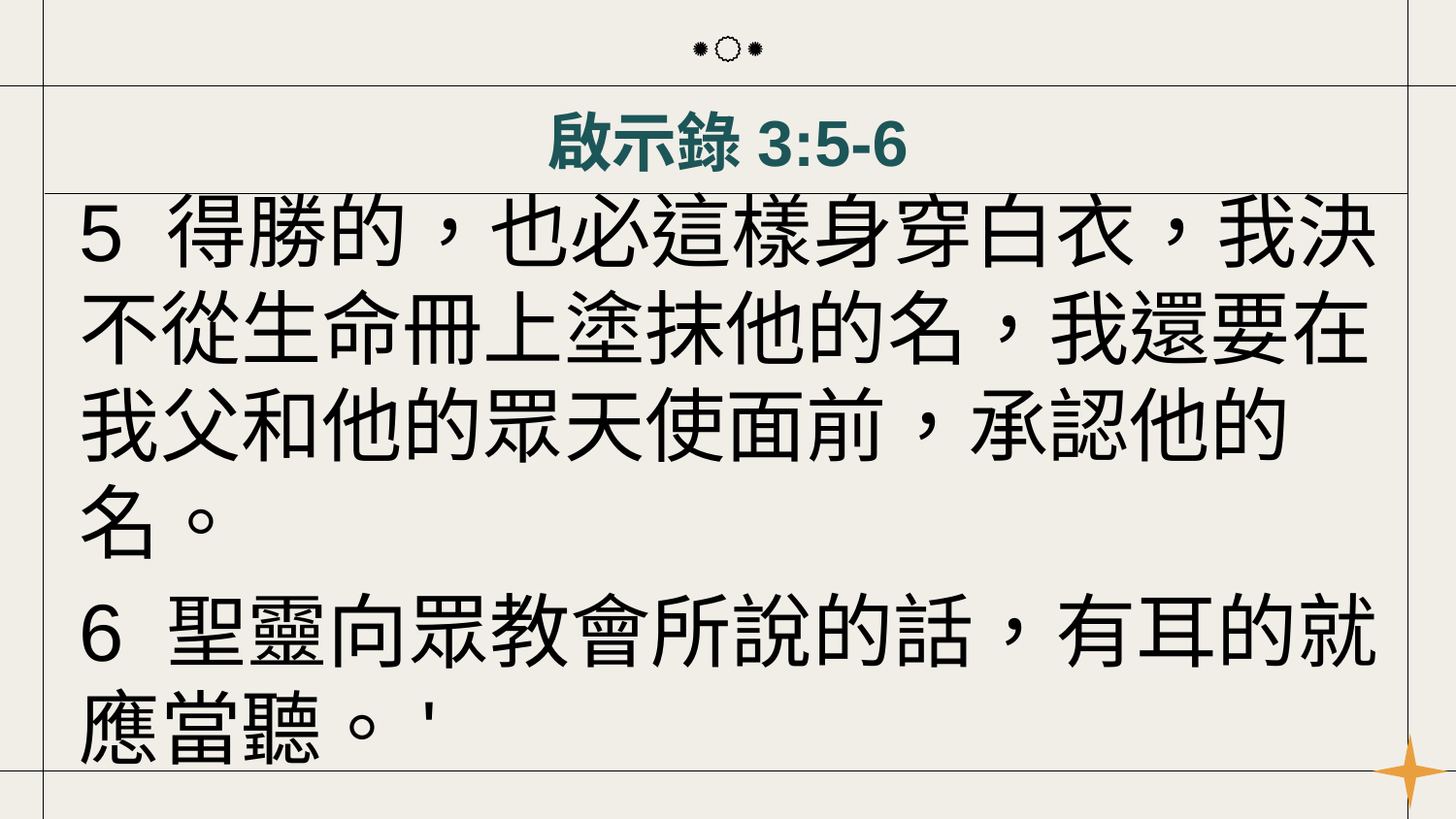

# 啟示錄3:5-6
5 得勝的，也必這樣身穿白衣，我決不從生命冊上塗抹他的名，我還要在我父和他的眾天使面前，承認他的名。
6 聖靈向眾教會所說的話，有耳的就應當聽。'